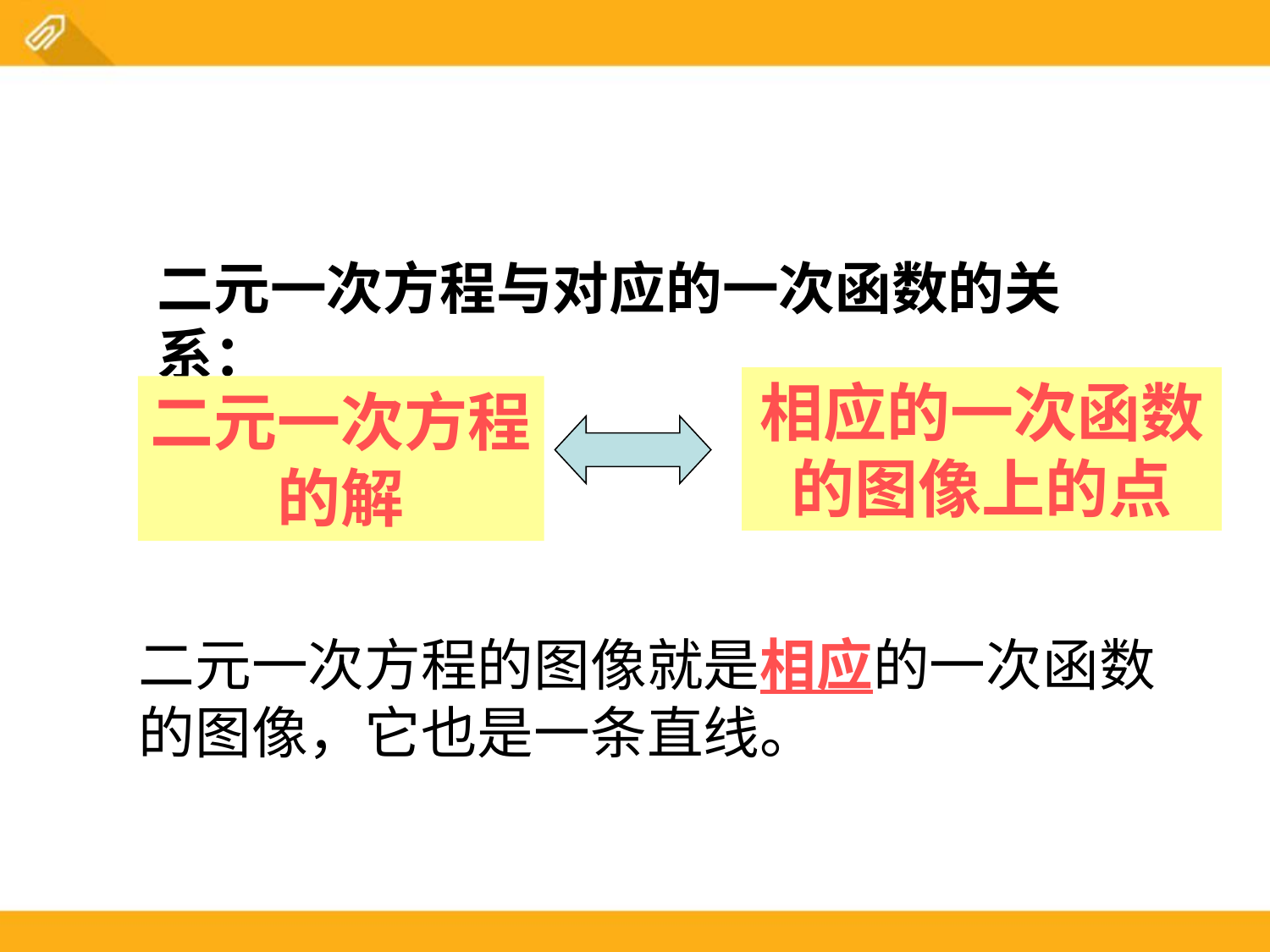

归纳
二元一次方程与对应的一次函数的关系：
相应的一次函数
的图像上的点
二元一次方程
的解

二元一次方程的图像就是相应的一次函数的图像，它也是一条直线。